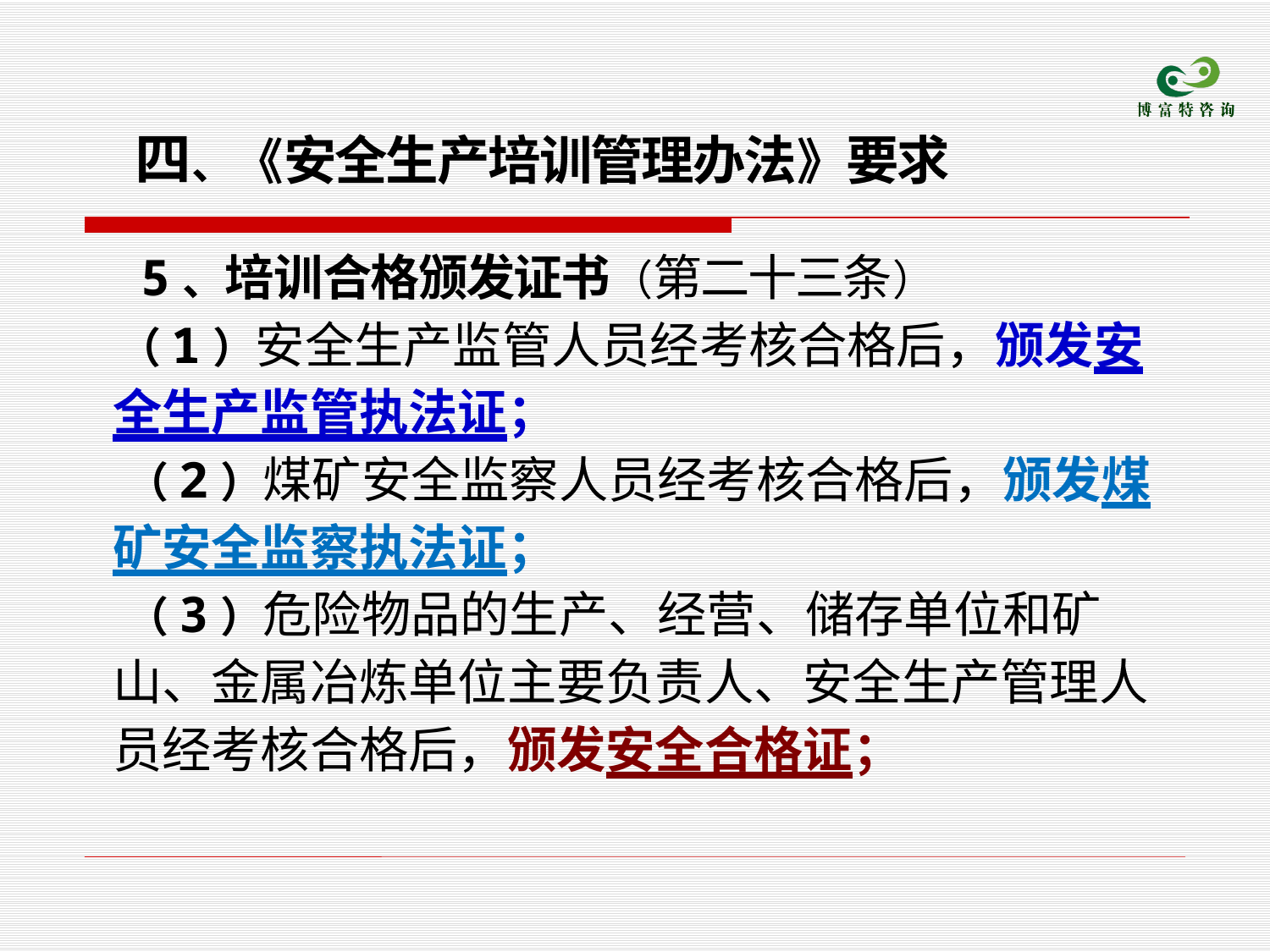

四、《安全生产培训管理办法》要求
　      5、培训合格颁发证书（第二十三条）
       （1）安全生产监管人员经考核合格后，颁发安全生产监管执法证；
      （2）煤矿安全监察人员经考核合格后，颁发煤矿安全监察执法证；
      （3）危险物品的生产、经营、储存单位和矿山、金属冶炼单位主要负责人、安全生产管理人员经考核合格后，颁发安全合格证；